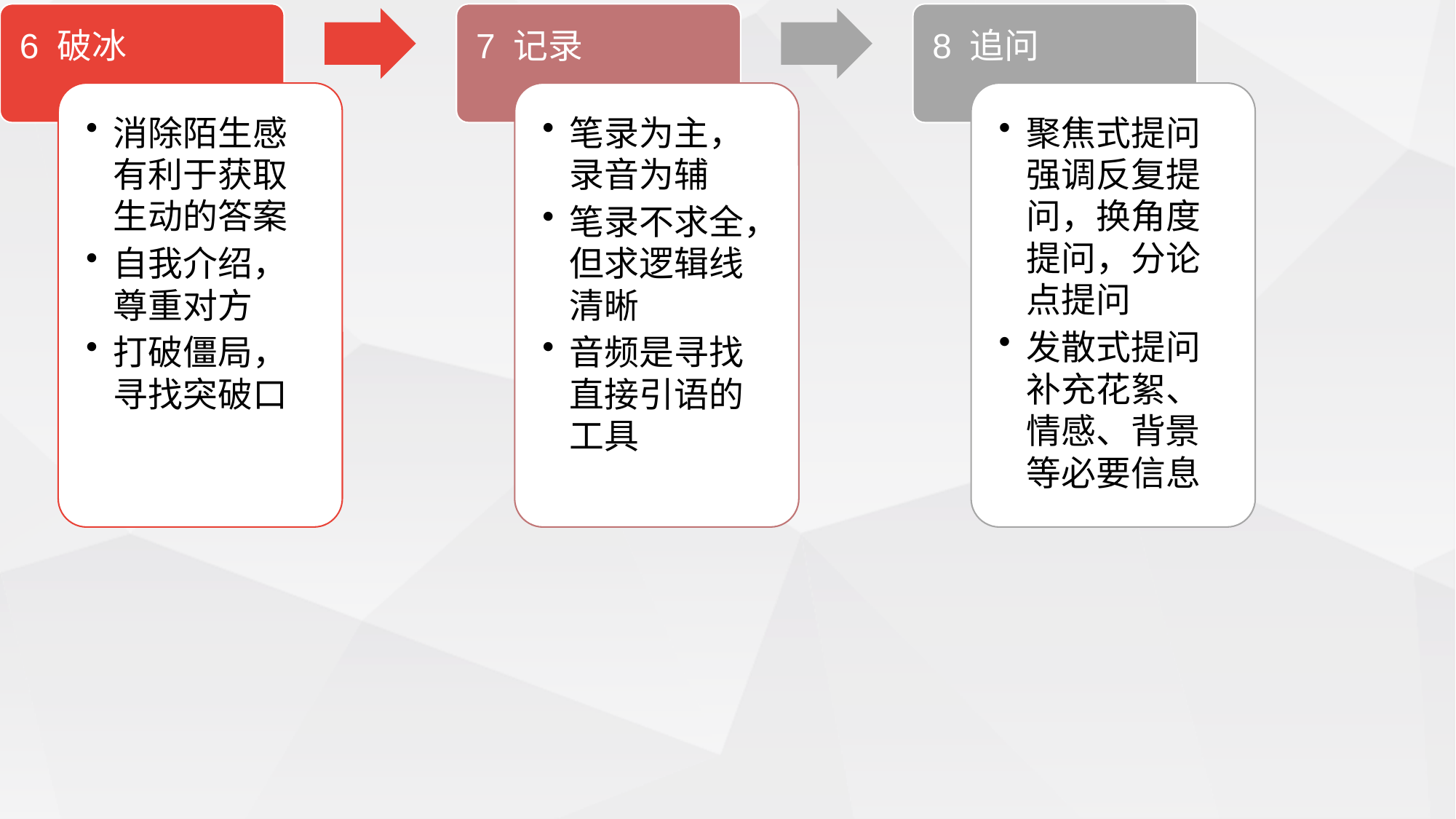

# 采访中
消除陌生感有利于获取生动的答案
自我介绍，尊重对方
打破僵局，寻找突破口
笔录为主，录音为辅
笔录不求全，但求逻辑线清晰
音频是寻找直接引语的工具
聚焦式提问强调反复提问，换角度提问，分论点提问
发散式提问补充花絮、情感、背景等必要信息
6 破冰

7 记录

8 追问